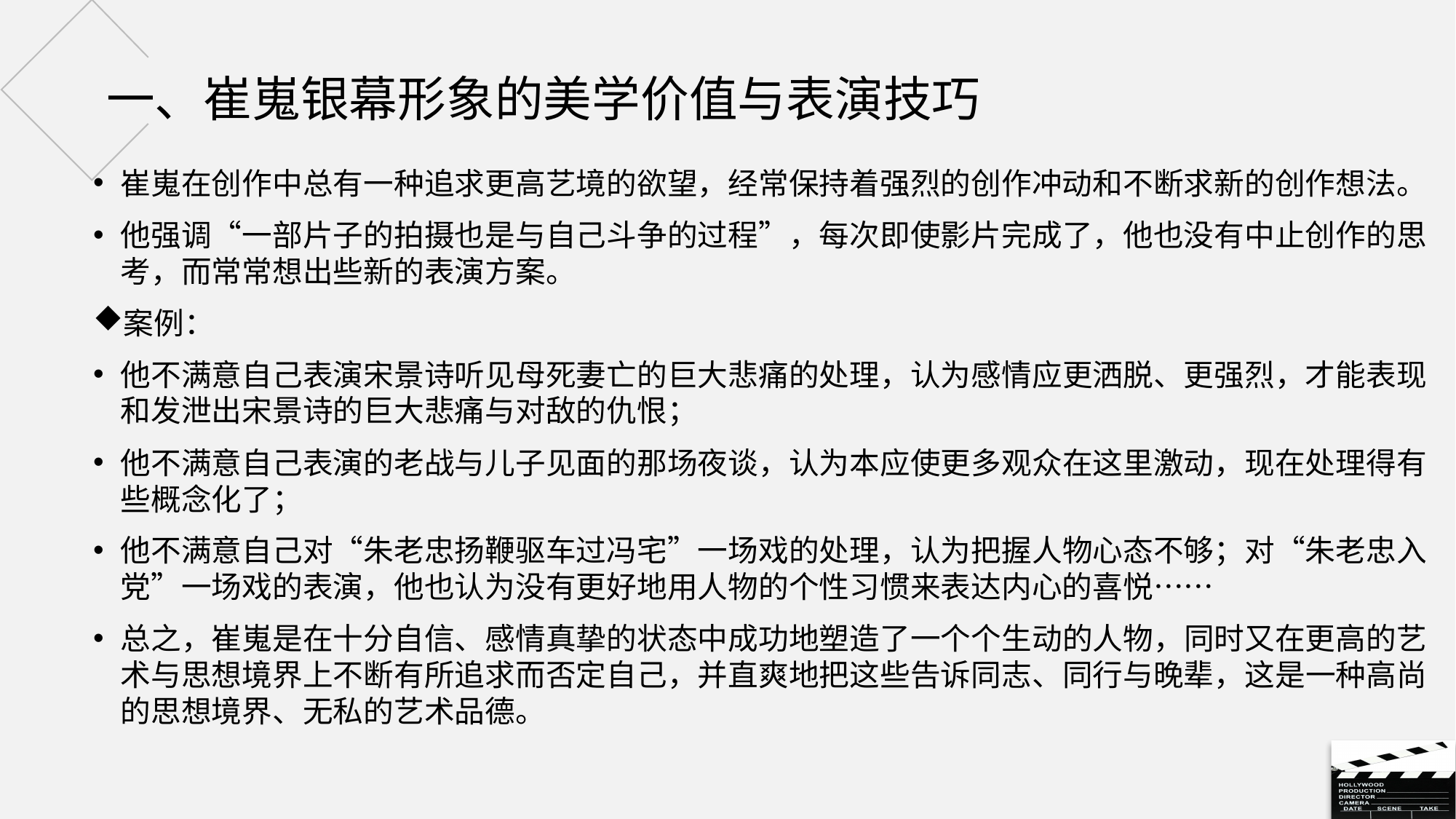

# 一、崔嵬银幕形象的美学价值与表演技巧
崔嵬在创作中总有一种追求更高艺境的欲望，经常保持着强烈的创作冲动和不断求新的创作想法。
他强调“一部片子的拍摄也是与自己斗争的过程”，每次即使影片完成了，他也没有中止创作的思考，而常常想出些新的表演方案。
案例：
他不满意自己表演宋景诗听见母死妻亡的巨大悲痛的处理，认为感情应更洒脱、更强烈，才能表现和发泄出宋景诗的巨大悲痛与对敌的仇恨；
他不满意自己表演的老战与儿子见面的那场夜谈，认为本应使更多观众在这里激动，现在处理得有些概念化了；
他不满意自己对“朱老忠扬鞭驱车过冯宅”一场戏的处理，认为把握人物心态不够；对“朱老忠入党”一场戏的表演，他也认为没有更好地用人物的个性习惯来表达内心的喜悦……
总之，崔嵬是在十分自信、感情真挚的状态中成功地塑造了一个个生动的人物，同时又在更高的艺术与思想境界上不断有所追求而否定自己，并直爽地把这些告诉同志、同行与晚辈，这是一种高尚的思想境界、无私的艺术品德。